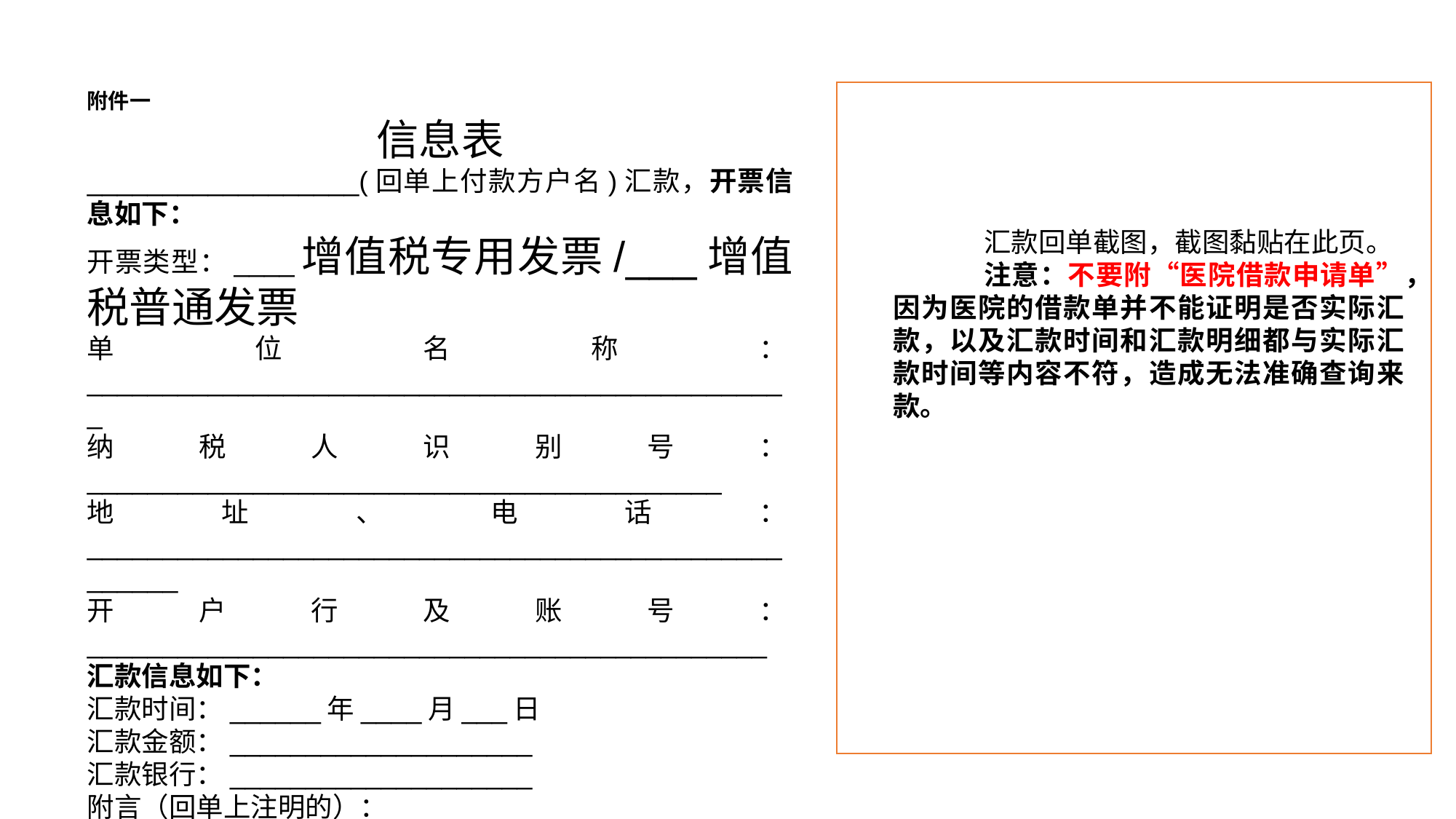

附件一
信息表
__________________(回单上付款方户名)汇款，开票信息如下：
开票类型：____增值税专用发票/___增值税普通发票
单位名称：_______________________________________________
纳税人识别号：__________________________________________
地址、电话：____________________________________________________
开户行及账号：_____________________________________________
汇款信息如下：
汇款时间：______年____月___日
汇款金额：____________________
汇款银行：____________________
附言（回单上注明的）：_______________
充值信息如下：
账户类型：        需新开立账户/        平台已有账户
充值账户名：____________________
充值用户联系电话：

汇款回单截图，截图黏贴在此页。
注意：不要附“医院借款申请单”，因为医院的借款单并不能证明是否实际汇款，以及汇款时间和汇款明细都与实际汇款时间等内容不符，造成无法准确查询来款。